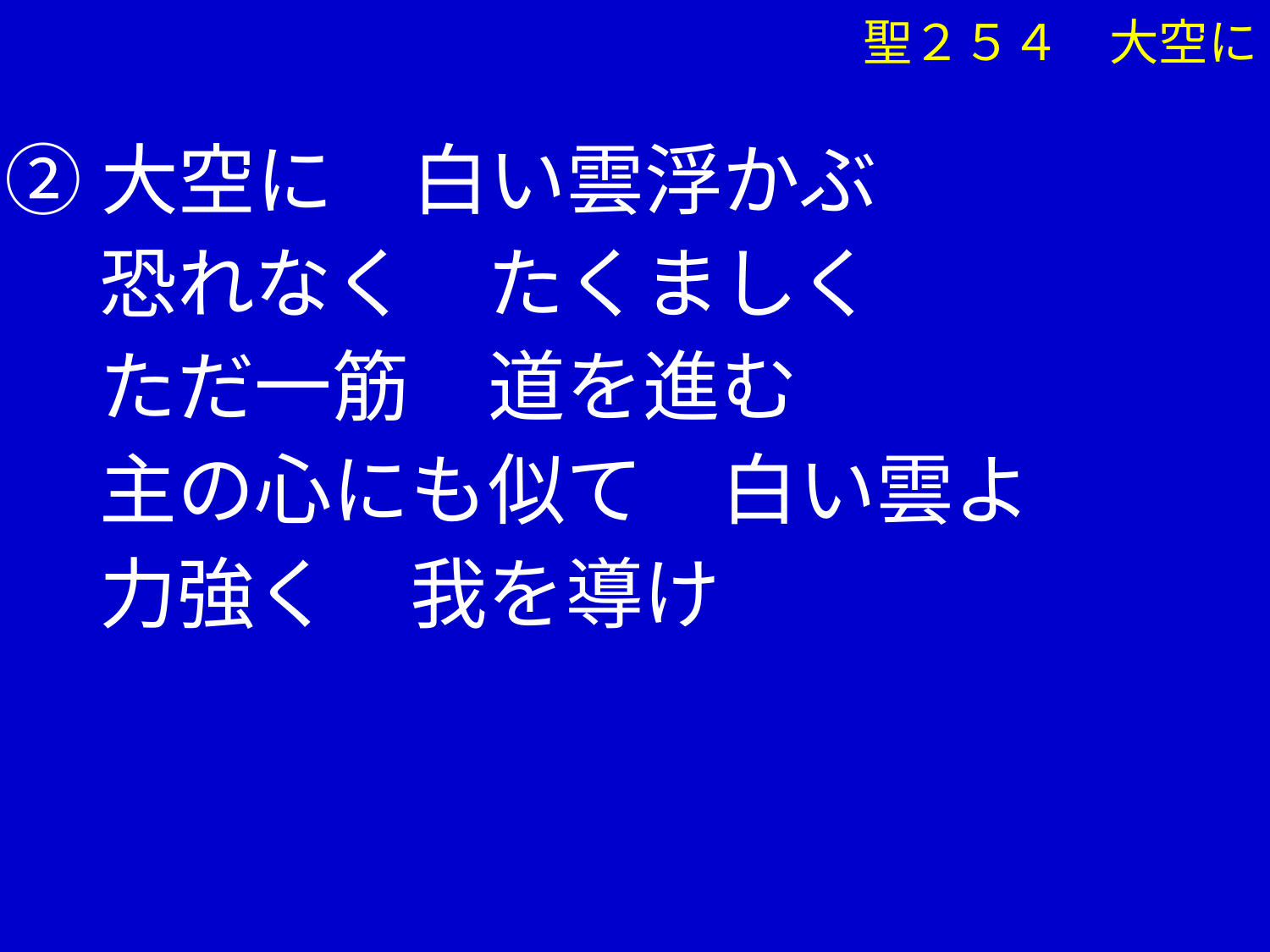

聖２５４　大空に
②大空に　白い雲浮かぶ
　 恐れなく　たくましく
　 ただ一筋　道を進む
　 主の心にも似て　白い雲よ
　 力強く　我を導け